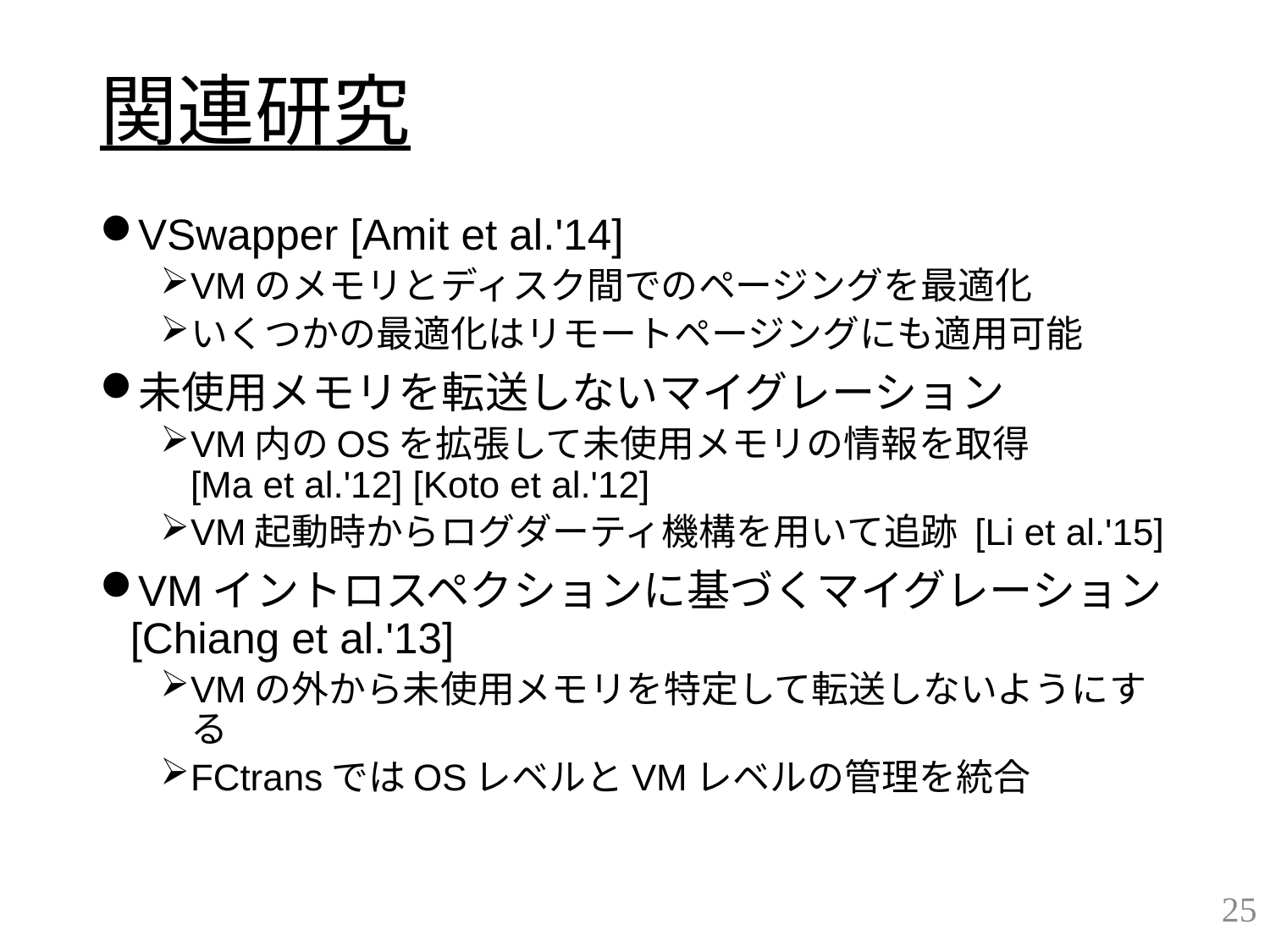

# 関連研究
VSwapper [Amit et al.'14]
VMのメモリとディスク間でのページングを最適化
いくつかの最適化はリモートページングにも適用可能
未使用メモリを転送しないマイグレーション
VM内のOSを拡張して未使用メモリの情報を取得
[Ma et al.'12] [Koto et al.'12]
VM起動時からログダーティ機構を用いて追跡 [Li et al.'15]
VMイントロスペクションに基づくマイグレーション
[Chiang et al.'13]
VMの外から未使用メモリを特定して転送しないようにする
FCtransではOSレベルとVMレベルの管理を統合

25